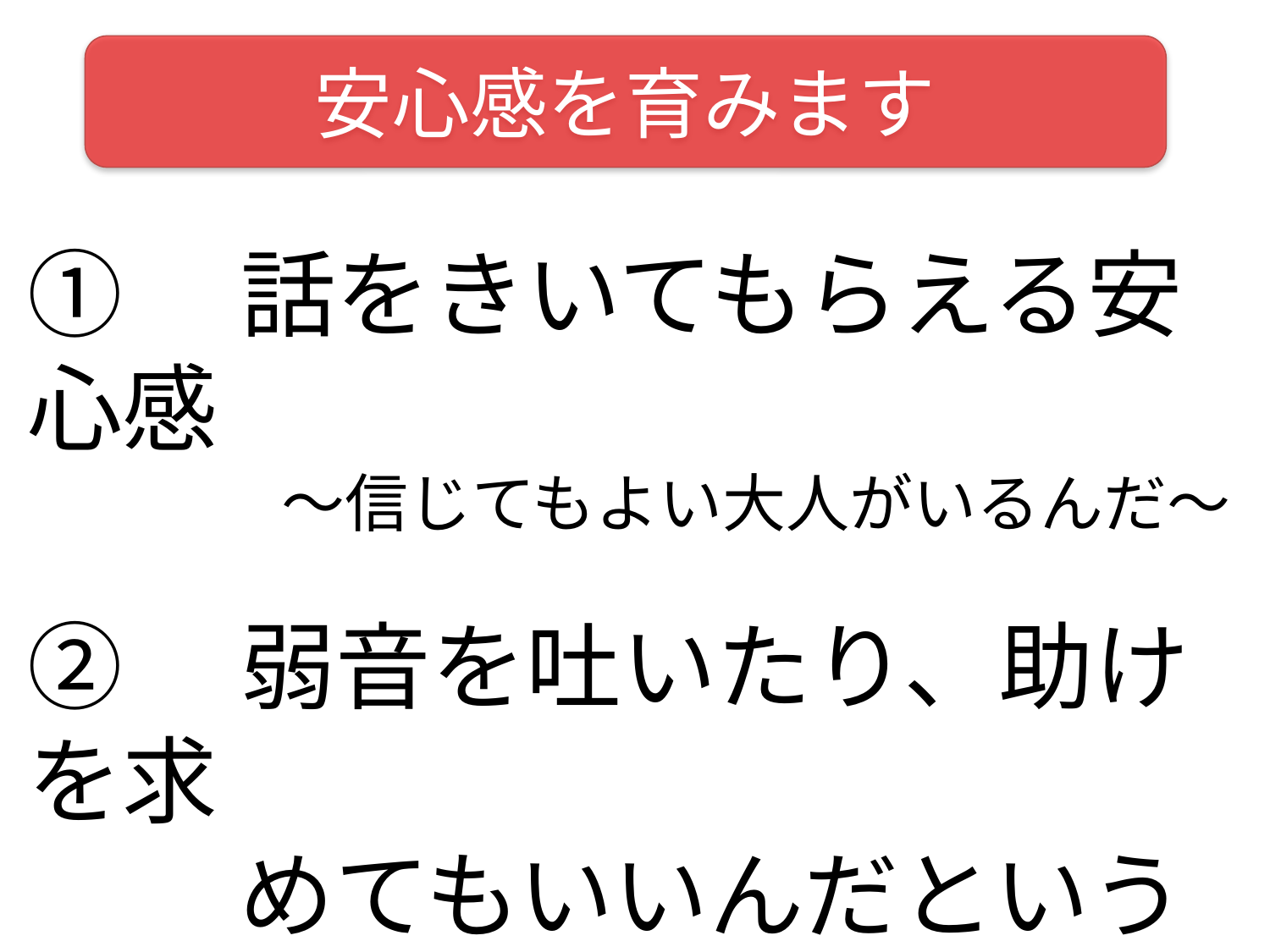

安心感を育みます

①　話をきいてもらえる安心感
　　　　～信じてもよい大人がいるんだ～

②　弱音を吐いたり、助けを求
　　 めてもいいんだという安心
　　 感